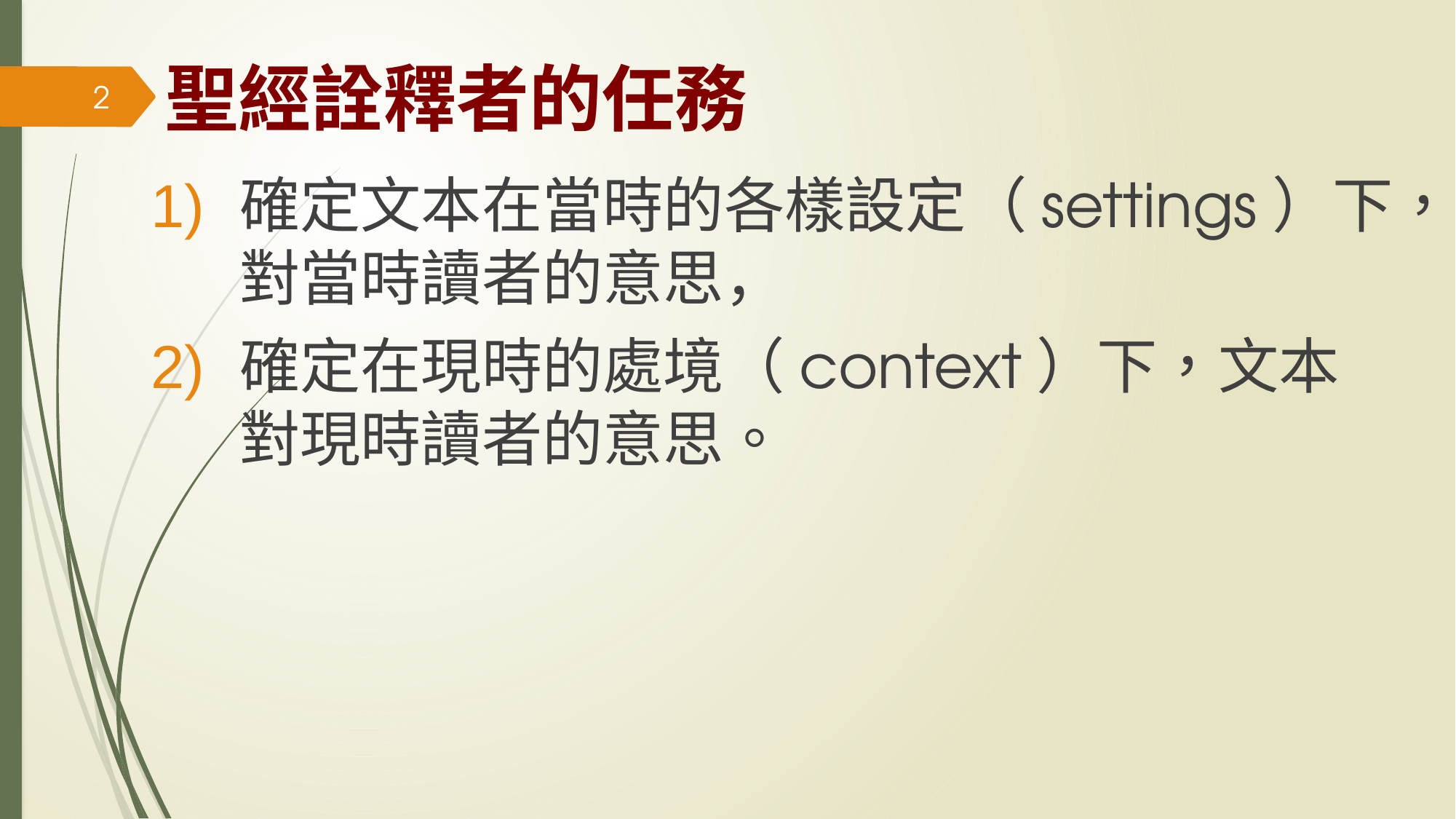

# 聖經詮釋者的任務
2
確定文本在當時的各樣設定（settings）下，對當時讀者的意思，
確定在現時的處境（context）下，文本對現時讀者的意思。